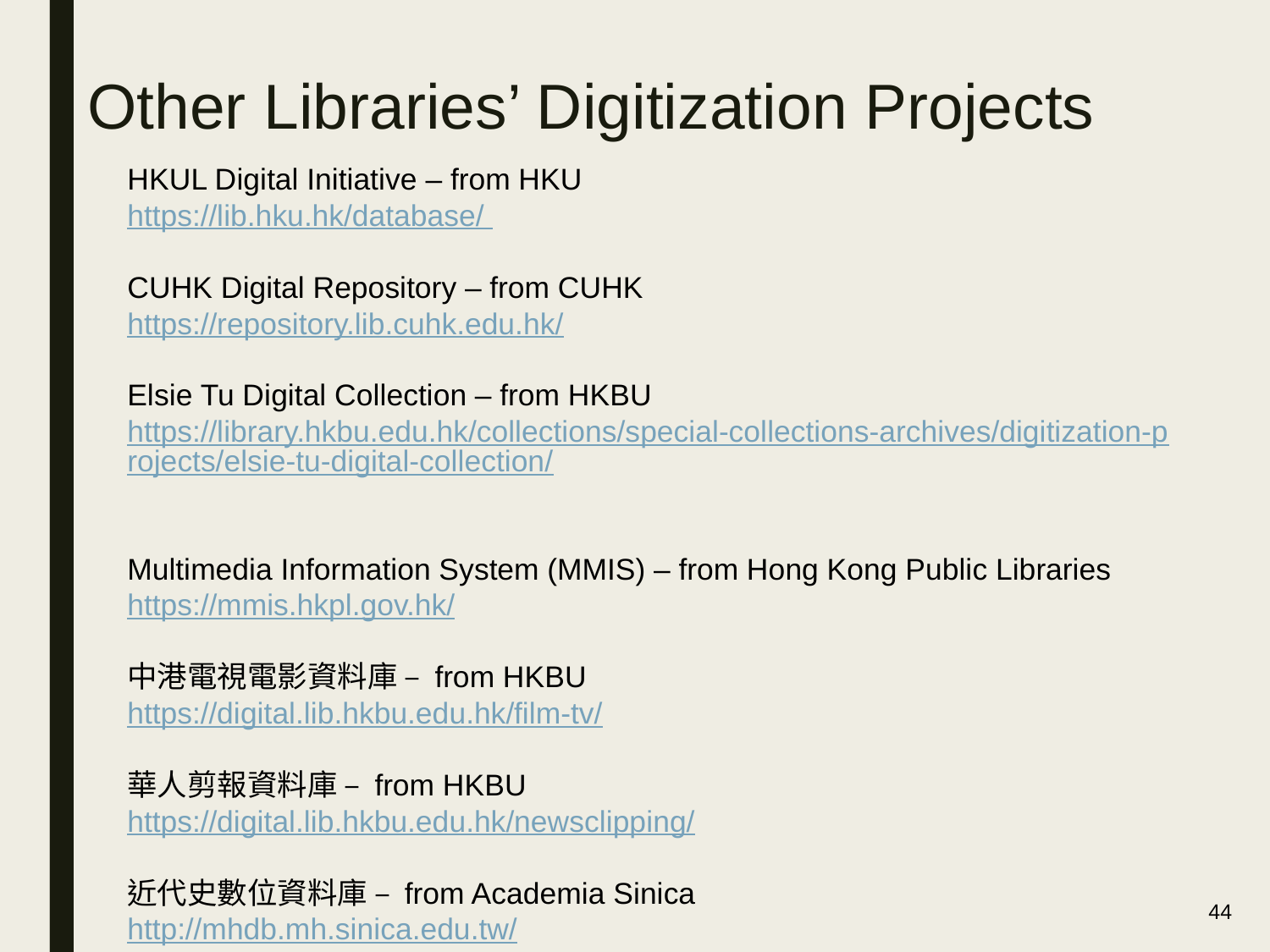

# Other Libraries’ Digitization Projects
HKUL Digital Initiative – from HKU
https://lib.hku.hk/database/
CUHK Digital Repository – from CUHK
https://repository.lib.cuhk.edu.hk/

Elsie Tu Digital Collection – from HKBU
https://library.hkbu.edu.hk/collections/special-collections-archives/digitization-projects/elsie-tu-digital-collection/

Multimedia Information System (MMIS) – from Hong Kong Public Libraries
https://mmis.hkpl.gov.hk/

中港電視電影資料庫 – from HKBU
https://digital.lib.hkbu.edu.hk/film-tv/

華人剪報資料庫 – from HKBU
https://digital.lib.hkbu.edu.hk/newsclipping/

近代史數位資料庫 – from Academia Sinica
http://mhdb.mh.sinica.edu.tw/
44